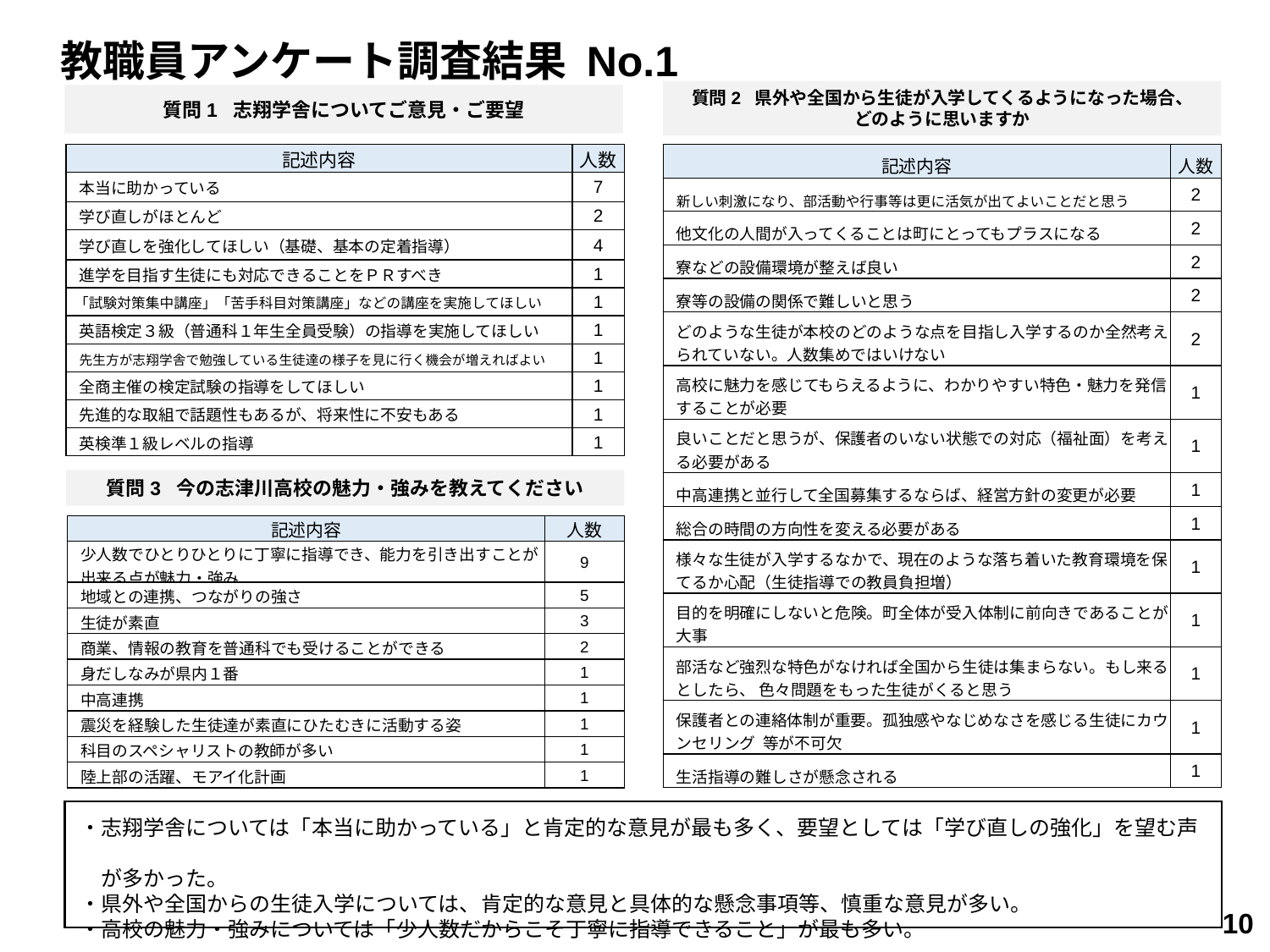

教職員アンケート調査結果 No.1
質問2  県外や全国から生徒が入学してくるようになった場合、
どのように思いますか

質問1  志翔学舎についてご意見・ご要望

| 記述内容 | 人数 |
| --- | --- |
| 新しい刺激になり、部活動や行事等は更に活気が出てよいことだと思う | 2 |
| 他文化の人間が入ってくることは町にとってもプラスになる | 2 |
| 寮などの設備環境が整えば良い | 2 |
| 寮等の設備の関係で難しいと思う | 2 |
| どのような生徒が本校のどのような点を目指し入学するのか全然考え られていない。人数集めではいけない | 2 |
| 高校に魅力を感じてもらえるように、わかりやすい特色・魅力を発信 することが必要 | 1 |
| 良いことだと思うが、保護者のいない状態での対応（福祉面）を考え る必要がある | 1 |
| 中高連携と並行して全国募集するならば、経営方針の変更が必要 | 1 |
| 総合の時間の方向性を変える必要がある | 1 |
| 様々な生徒が入学するなかで、現在のような落ち着いた教育環境を保 てるか心配（生徒指導での教員負担増） | 1 |
| 目的を明確にしないと危険。町全体が受入体制に前向きであることが 大事 | 1 |
| 部活など強烈な特色がなければ全国から生徒は集まらない。もし来る としたら、 色々問題をもった生徒がくると思う | 1 |
| 保護者との連絡体制が重要。孤独感やなじめなさを感じる生徒にカウ ンセリング 等が不可欠 | 1 |
| 生活指導の難しさが懸念される | 1 |
| 記述内容 | 人数 |
| --- | --- |
| 本当に助かっている | 7 |
| 学び直しがほとんど | 2 |
| 学び直しを強化してほしい（基礎、基本の定着指導） | 4 |
| 進学を目指す生徒にも対応できることをＰＲすべき | 1 |
| 「試験対策集中講座」「苦手科目対策講座」などの講座を実施してほしい | 1 |
| 英語検定３級（普通科１年生全員受験）の指導を実施してほしい | 1 |
| 先生方が志翔学舎で勉強している生徒達の様子を見に行く機会が増えればよい | 1 |
| 全商主催の検定試験の指導をしてほしい | 1 |
| 先進的な取組で話題性もあるが、将来性に不安もある | 1 |
| 英検準１級レベルの指導 | 1 |
質問3  今の志津川高校の魅力・強みを教えてください
| 記述内容 | 人数 |
| --- | --- |
| 少人数でひとりひとりに丁寧に指導でき、能力を引き出すことが 出来る点が魅力・強み | 9 |
| 地域との連携、つながりの強さ | 5 |
| 生徒が素直 | 3 |
| 商業、情報の教育を普通科でも受けることができる | 2 |
| 身だしなみが県内１番 | 1 |
| 中高連携 | 1 |
| 震災を経験した生徒達が素直にひたむきに活動する姿 | 1 |
| 科目のスペシャリストの教師が多い | 1 |
| 陸上部の活躍、モアイ化計画 | 1 |

・志翔学舎については「本当に助かっている」と肯定的な意見が最も多く、要望としては「学び直しの強化」を望む声
　が多かった。
・県外や全国からの生徒入学については、肯定的な意見と具体的な懸念事項等、慎重な意見が多い。
・高校の魅力・強みについては「少人数だからこそ丁寧に指導できること」が最も多い。

10